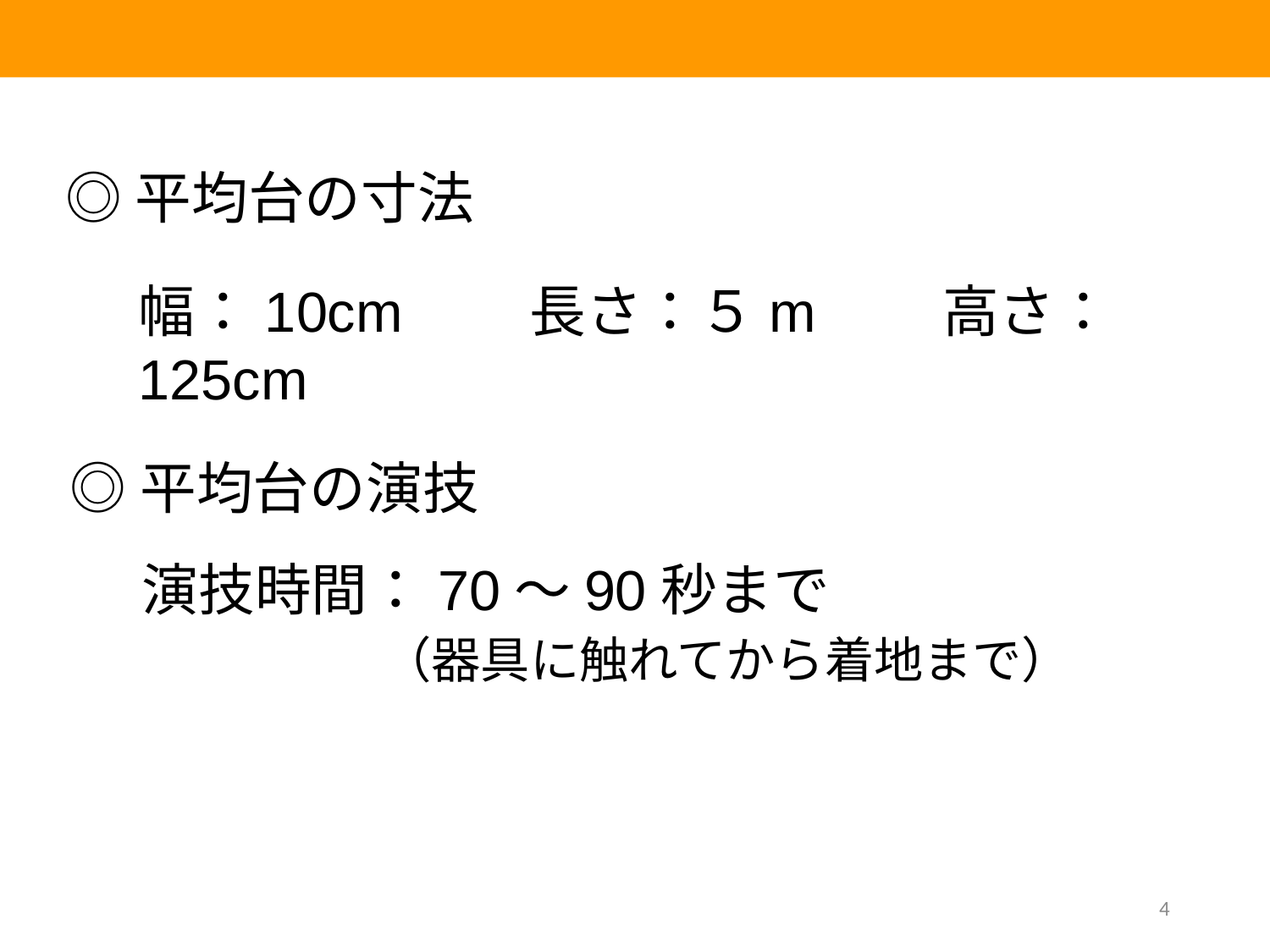

◎平均台の寸法
幅：10cm　　長さ：５m　　高さ：125cm
◎平均台の演技
　演技時間：70～90秒まで
　　　　　（器具に触れてから着地まで）
4